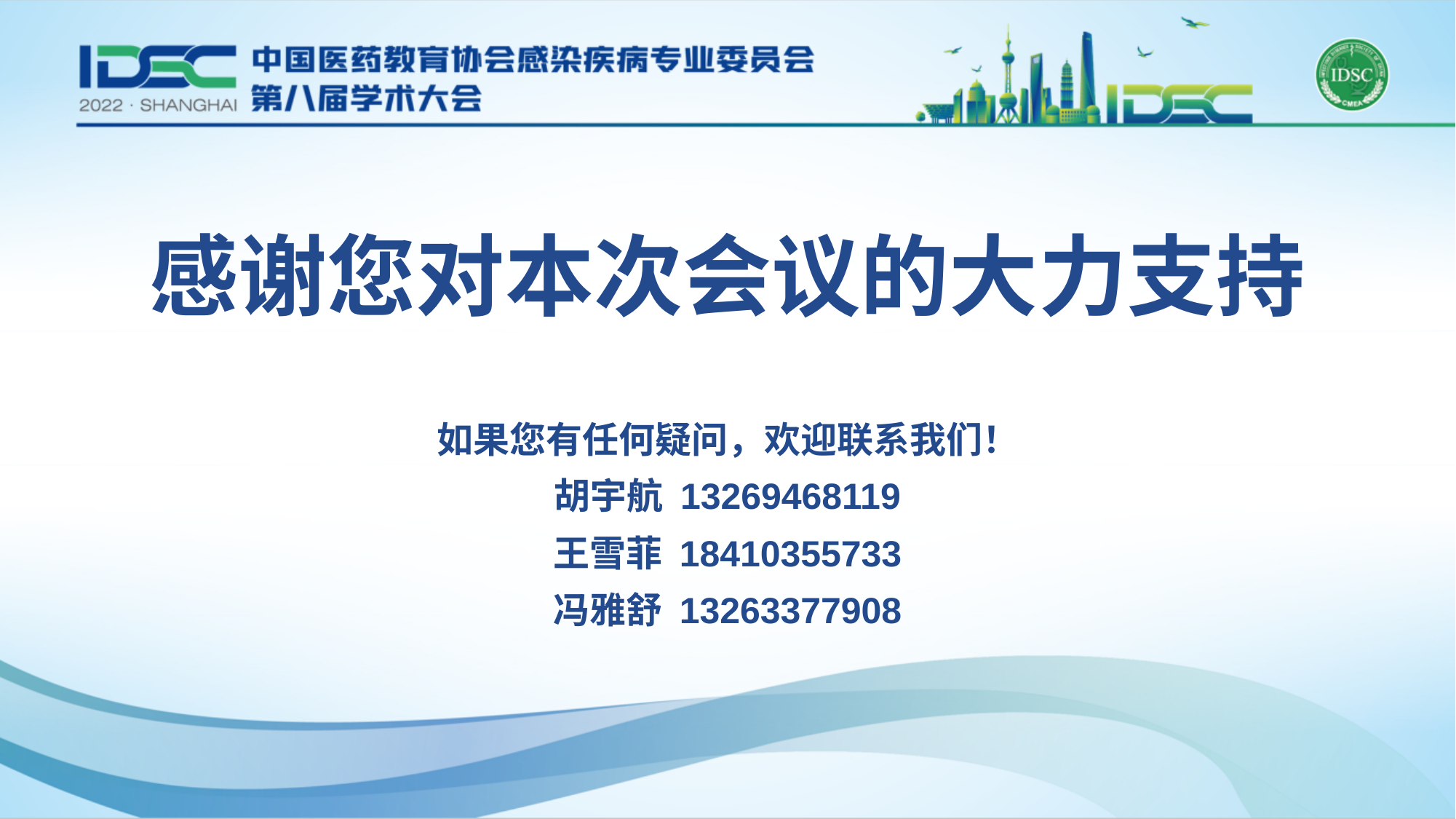

感谢您对本次会议的大力支持
如果您有任何疑问，欢迎联系我们！
胡宇航 13269468119
王雪菲 18410355733
冯雅舒 13263377908